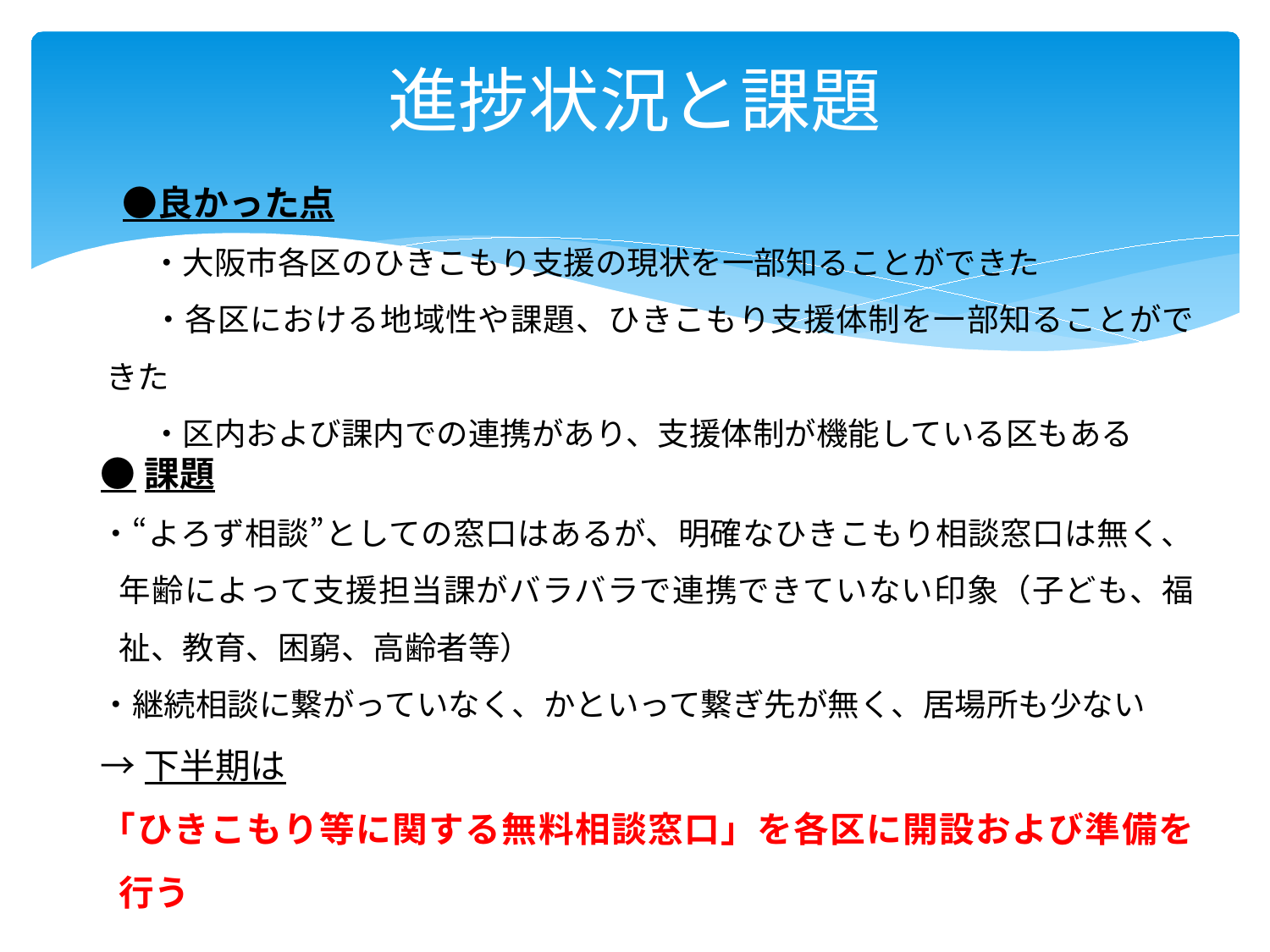

# 進捗状況と課題
　●良かった点
　　・大阪市各区のひきこもり支援の現状を一部知ることができた
　　・各区における地域性や課題、ひきこもり支援体制を一部知ることができた
　　・区内および課内での連携があり、支援体制が機能している区もある
●課題
・“よろず相談”としての窓口はあるが、明確なひきこもり相談窓口は無く、年齢によって支援担当課がバラバラで連携できていない印象（子ども、福祉、教育、困窮、高齢者等）
・継続相談に繋がっていなく、かといって繋ぎ先が無く、居場所も少ない
→下半期は
「ひきこもり等に関する無料相談窓口」を各区に開設および準備を行う